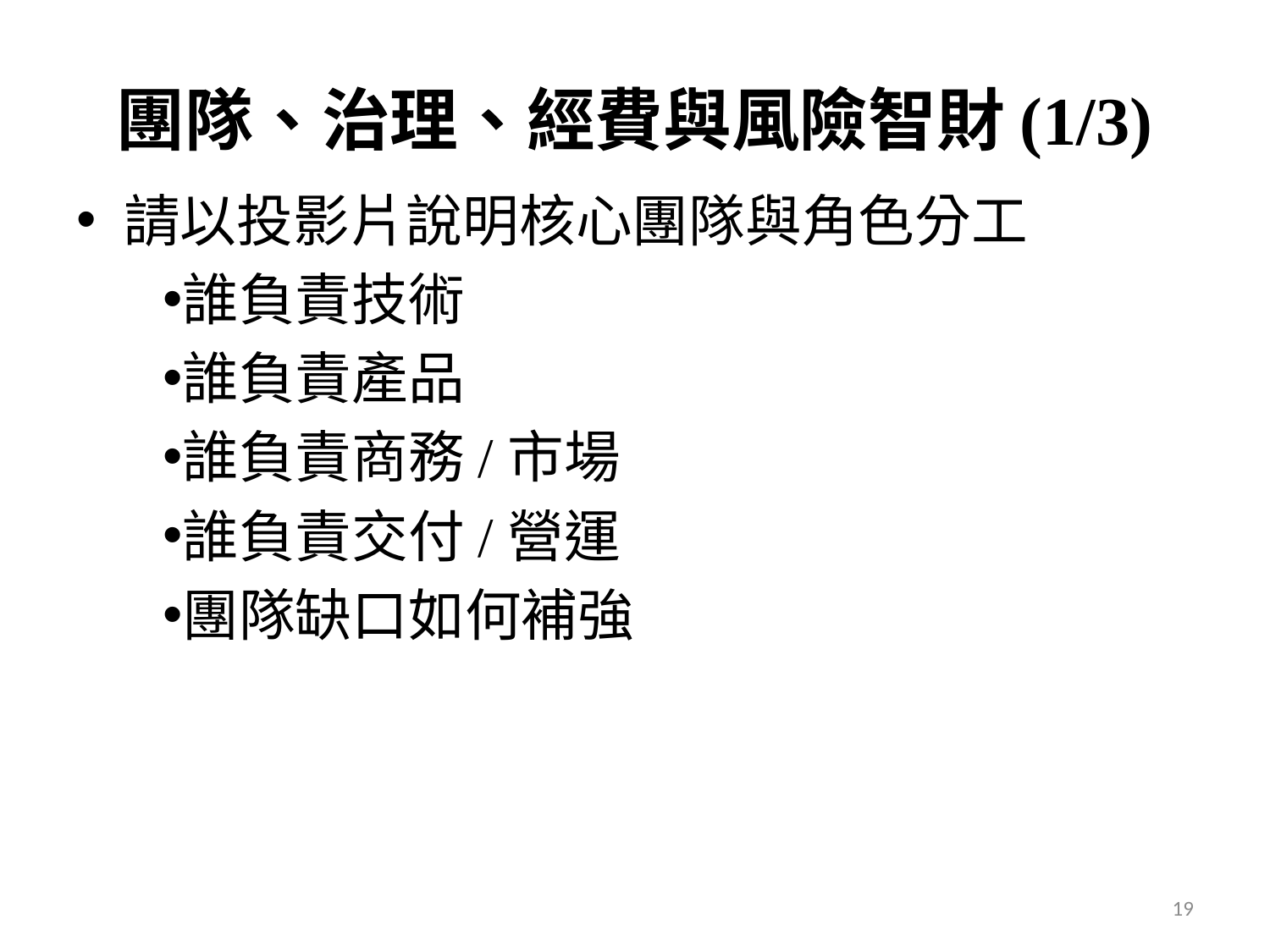

# 團隊、治理、經費與風險智財(1/3)
請以投影片說明核心團隊與角色分工
誰負責技術
誰負責產品
誰負責商務/市場
誰負責交付/營運
團隊缺口如何補強
19